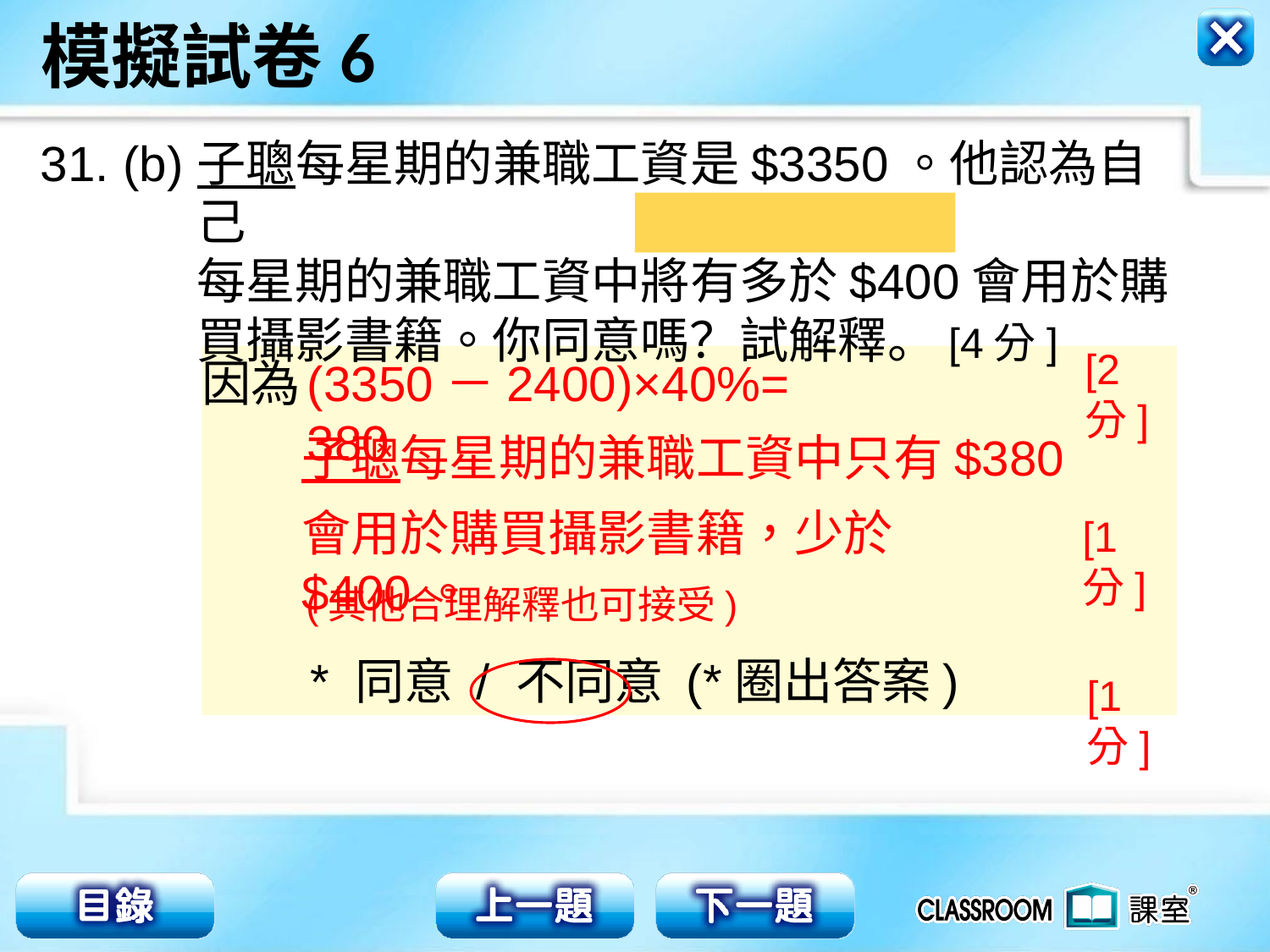

31. (b)
子聰每星期的兼職工資是$3350。他認為自己
每星期的兼職工資中將有多於$400會用於購
買攝影書籍。你同意嗎？試解釋。[4分]

[2分]
(3350－2400)×40%= 380
因為

　  * 同意 / 不同意 (*圈出答案)
子聰每星期的兼職工資中只有$380
會用於購買攝影書籍，少於$400。
[1分]
(其他合理解釋也可接受)

[1分]